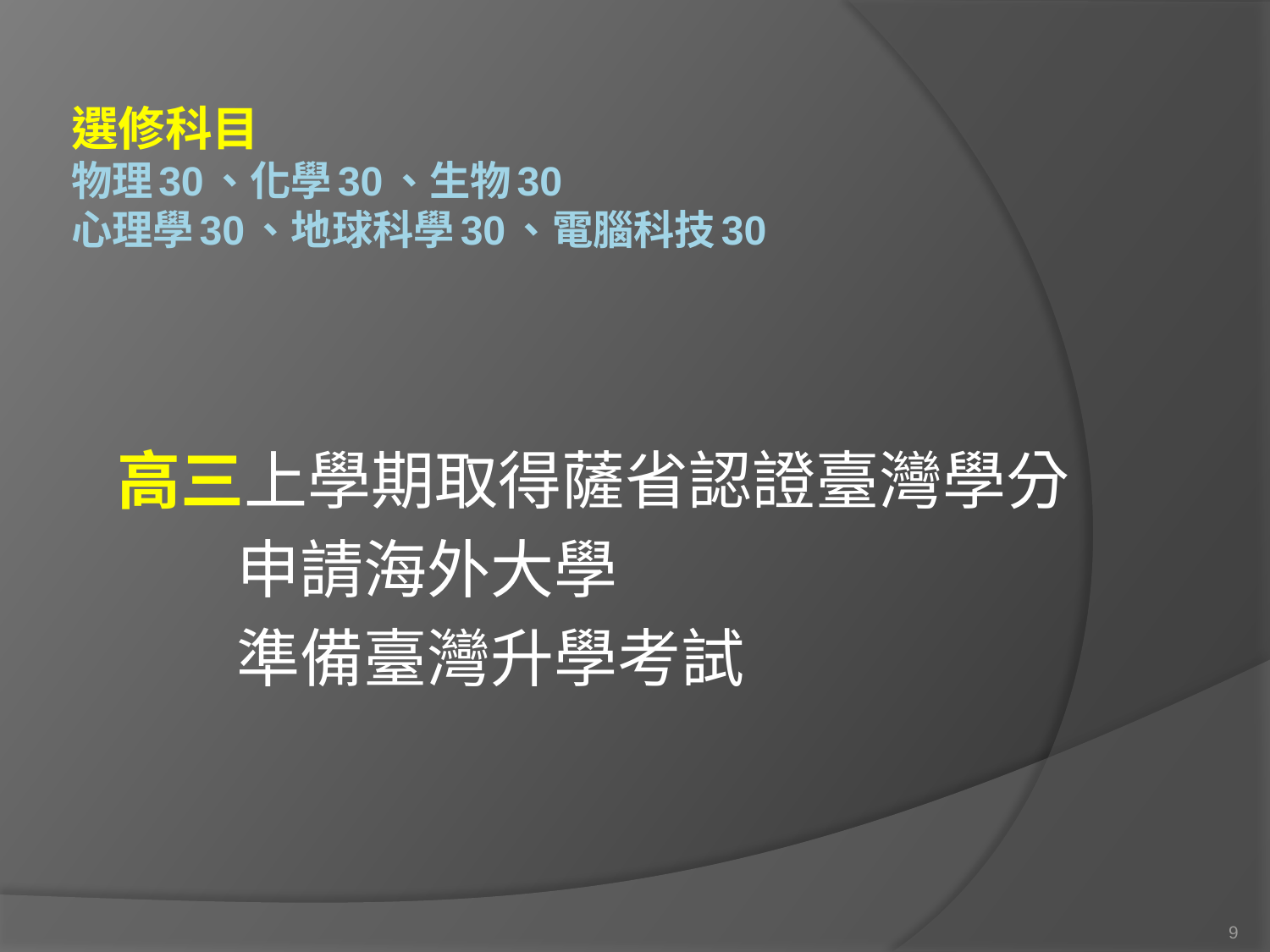

# 選修科目 物理30、化學30、生物30 心理學30、地球科學30、電腦科技30

高三上學期取得薩省認證臺灣學分
        申請海外大學
        準備臺灣升學考試

9